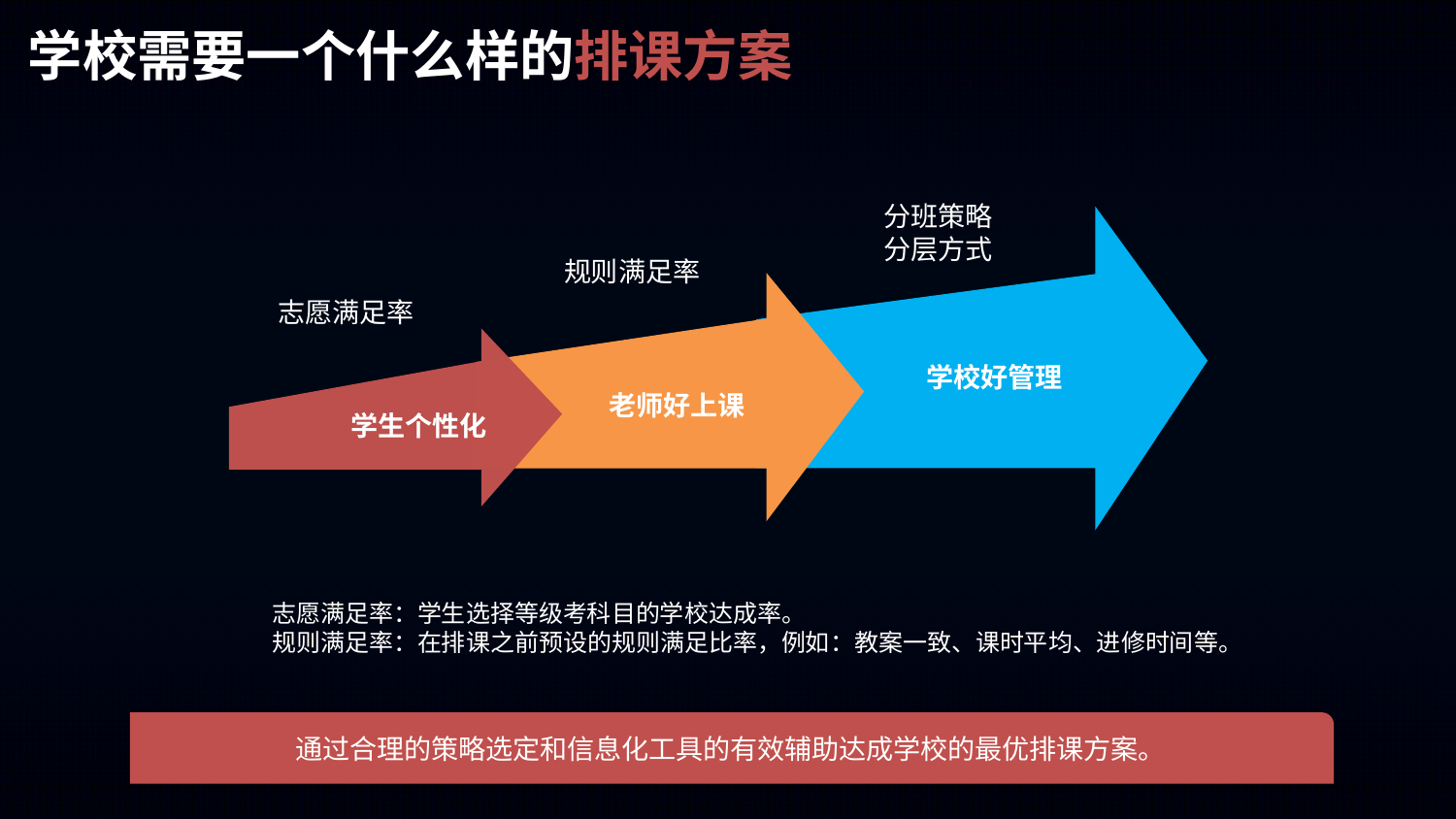

学校需要一个什么样的排课方案
分班策略
分层方式
学校好管理
规则满足率
老师好上课
志愿满足率
     学生个性化
志愿满足率：学生选择等级考科目的学校达成率。
规则满足率：在排课之前预设的规则满足比率，例如：教案一致、课时平均、进修时间等。
通过合理的策略选定和信息化工具的有效辅助达成学校的最优排课方案。